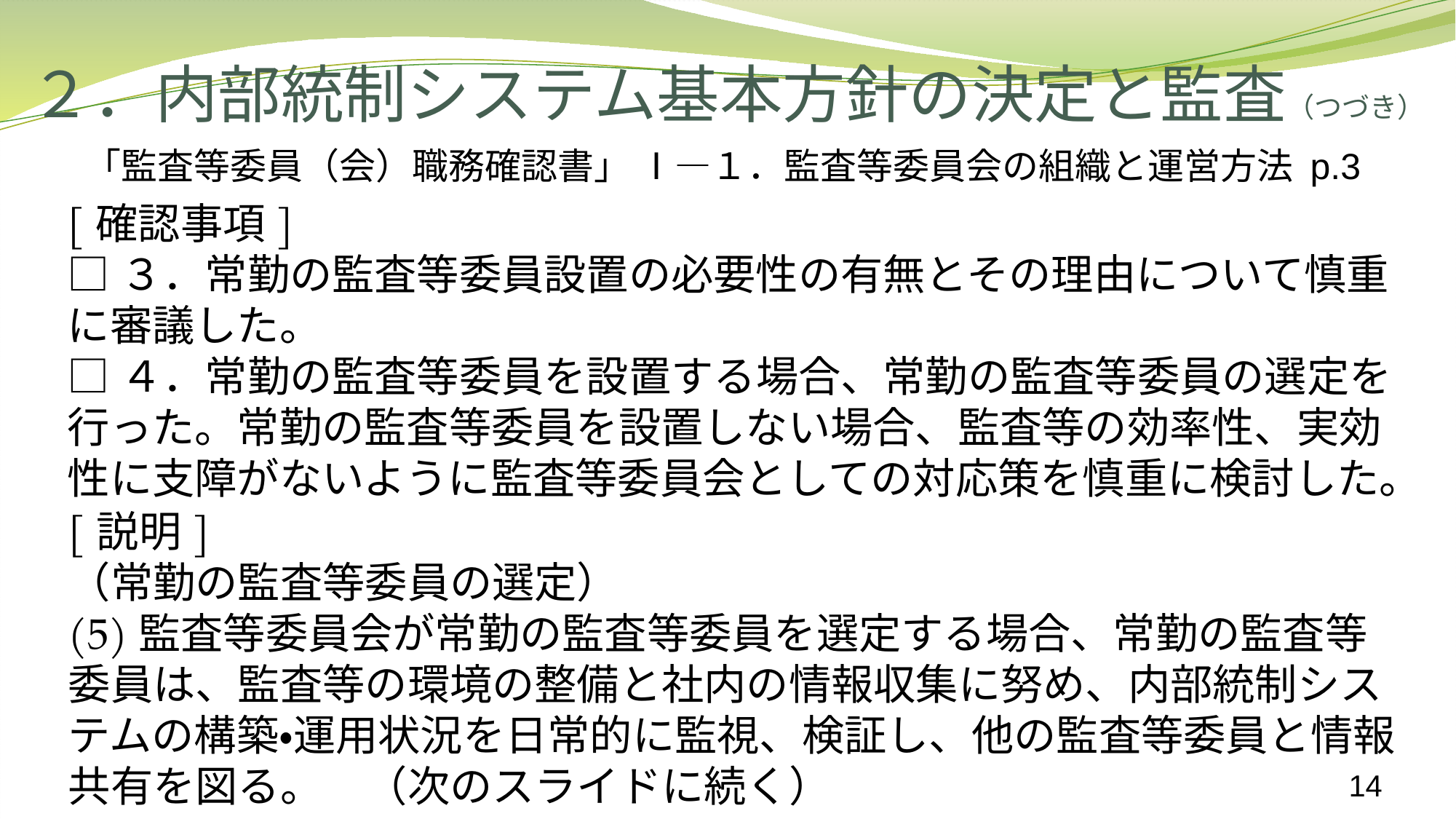

# ２．内部統制システム基本方針の決定と監査（つづき）
 「監査等委員（会）職務確認書」 Ⅰ―１．監査等委員会の組織と運営方法 p.3
[確認事項]
□３．常勤の監査等委員設置の必要性の有無とその理由について慎重に審議した。
□４．常勤の監査等委員を設置する場合、常勤の監査等委員の選定を行った。常勤の監査等委員を設置しない場合、監査等の効率性、実効性に支障がないように監査等委員会としての対応策を慎重に検討した。

[説明]
（常勤の監査等委員の選定）
(5)監査等委員会が常勤の監査等委員を選定する場合、常勤の監査等委員は、監査等の環境の整備と社内の情報収集に努め、内部統制システムの構築・運用状況を日常的に監視、検証し、他の監査等委員と情報共有を図る。　（次のスライドに続く）
14